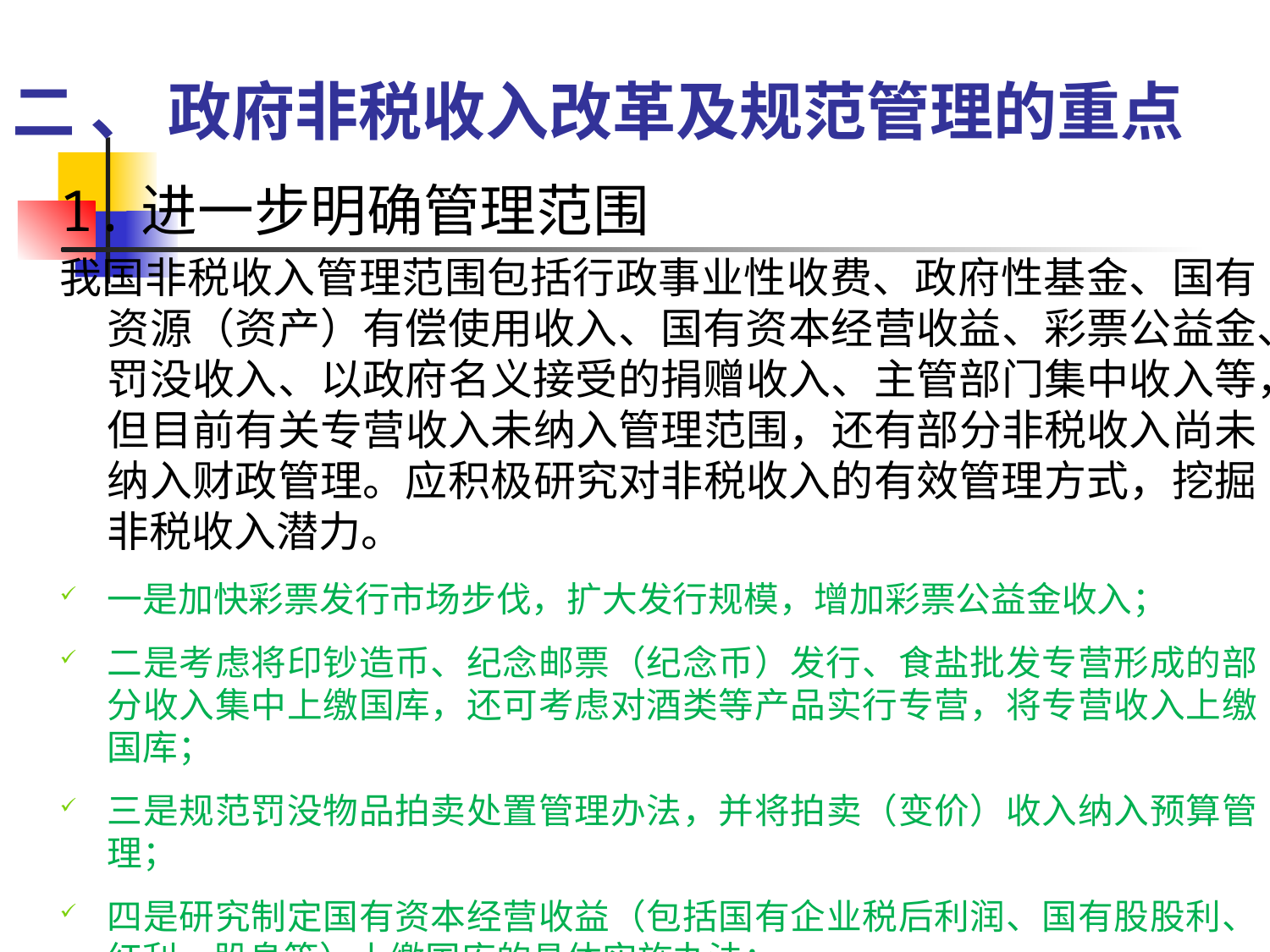

二 、 政府非税收入改革及规范管理的重点
1.进一步明确管理范围
我国非税收入管理范围包括行政事业性收费、政府性基金、国有资源（资产）有偿使用收入、国有资本经营收益、彩票公益金、罚没收入、以政府名义接受的捐赠收入、主管部门集中收入等，但目前有关专营收入未纳入管理范围，还有部分非税收入尚未纳入财政管理。应积极研究对非税收入的有效管理方式，挖掘非税收入潜力。
一是加快彩票发行市场步伐，扩大发行规模，增加彩票公益金收入；
二是考虑将印钞造币、纪念邮票（纪念币）发行、食盐批发专营形成的部分收入集中上缴国库，还可考虑对酒类等产品实行专营，将专营收入上缴国库；
三是规范罚没物品拍卖处置管理办法，并将拍卖（变价）收入纳入预算管理；
四是研究制定国有资本经营收益（包括国有企业税后利润、国有股股利、红利、股息等）上缴国库的具体实施办法；
五是对提供特定公共服务取得的收入，包括国家举办各类医疗机构、公园、博物馆、体育场等取得的收入、城市污水处理、垃圾处理等公用事业收费，全部纳入非税收入管理。